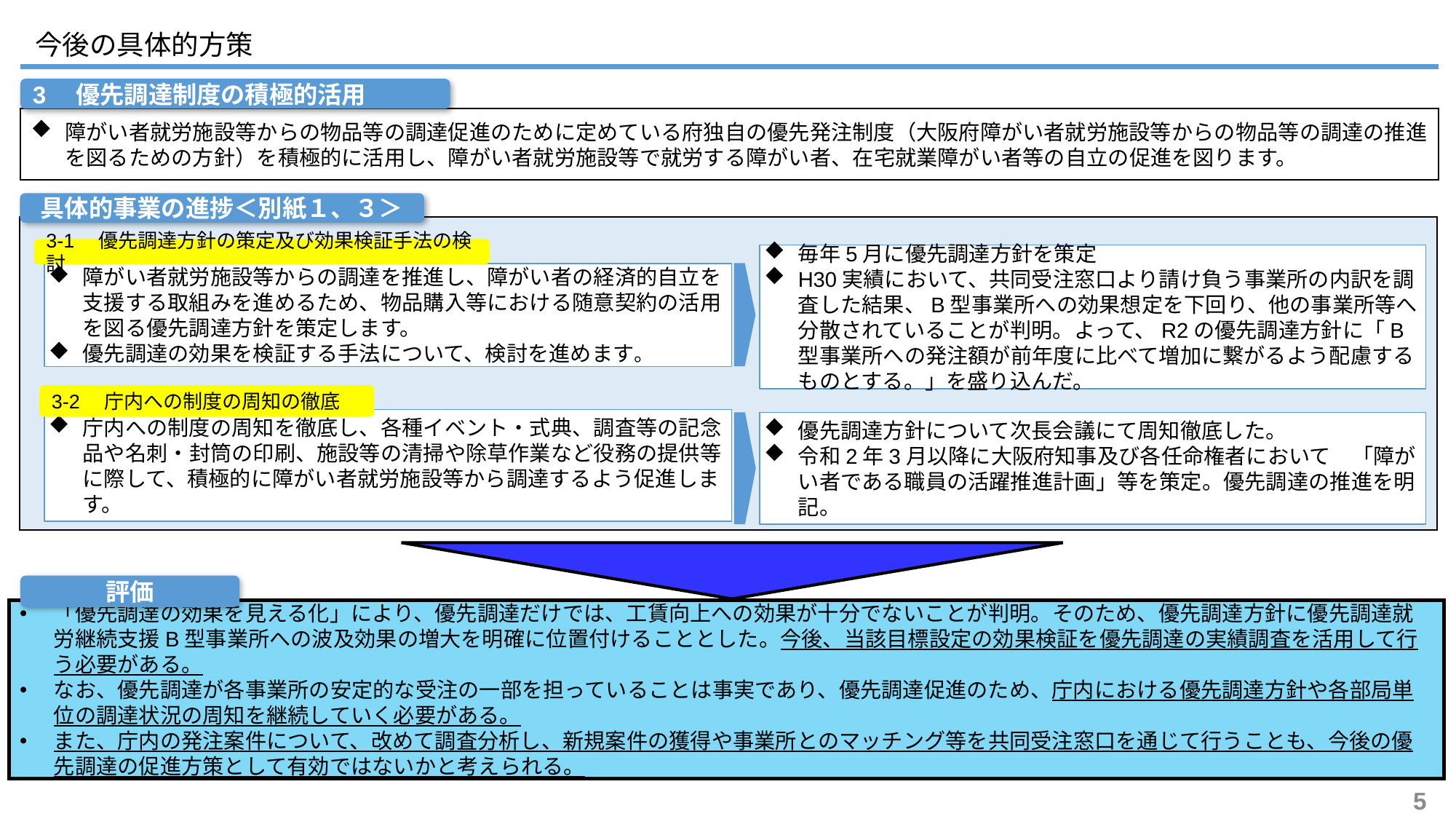

今後の具体的方策
3　優先調達制度の積極的活用
障がい者就労施設等からの物品等の調達促進のために定めている府独自の優先発注制度（大阪府障がい者就労施設等からの物品等の調達の推進を図るための方針）を積極的に活用し、障がい者就労施設等で就労する障がい者、在宅就業障がい者等の自立の促進を図ります。
具体的事業の進捗＜別紙１、３＞

3-1　優先調達方針の策定及び効果検証手法の検討
毎年5月に優先調達方針を策定
H30実績において、共同受注窓口より請け負う事業所の内訳を調査した結果、B型事業所への効果想定を下回り、他の事業所等へ分散されていることが判明。よって、R2の優先調達方針に「B型事業所への発注額が前年度に比べて増加に繋がるよう配慮するものとする。」を盛り込んだ。

障がい者就労施設等からの調達を推進し、障がい者の経済的自立を支援する取組みを進めるため、物品購入等における随意契約の活用を図る優先調達方針を策定します。
優先調達の効果を検証する手法について、検討を進めます。
3-2　庁内への制度の周知の徹底
庁内への制度の周知を徹底し、各種イベント・式典、調査等の記念品や名刺・封筒の印刷、施設等の清掃や除草作業など役務の提供等に際して、積極的に障がい者就労施設等から調達するよう促進します。

優先調達方針について次長会議にて周知徹底した。
令和2年3月以降に大阪府知事及び各任命権者において　「障がい者である職員の活躍推進計画」等を策定。優先調達の推進を明記。

評価
「優先調達の効果を見える化」により、優先調達だけでは、工賃向上への効果が十分でないことが判明。そのため、優先調達方針に優先調達就労継続支援B型事業所への波及効果の増大を明確に位置付けることとした。今後、当該目標設定の効果検証を優先調達の実績調査を活用して行う必要がある。
なお、優先調達が各事業所の安定的な受注の一部を担っていることは事実であり、優先調達促進のため、庁内における優先調達方針や各部局単位の調達状況の周知を継続していく必要がある。
また、庁内の発注案件について、改めて調査分析し、新規案件の獲得や事業所とのマッチング等を共同受注窓口を通じて行うことも、今後の優先調達の促進方策として有効ではないかと考えられる。
5